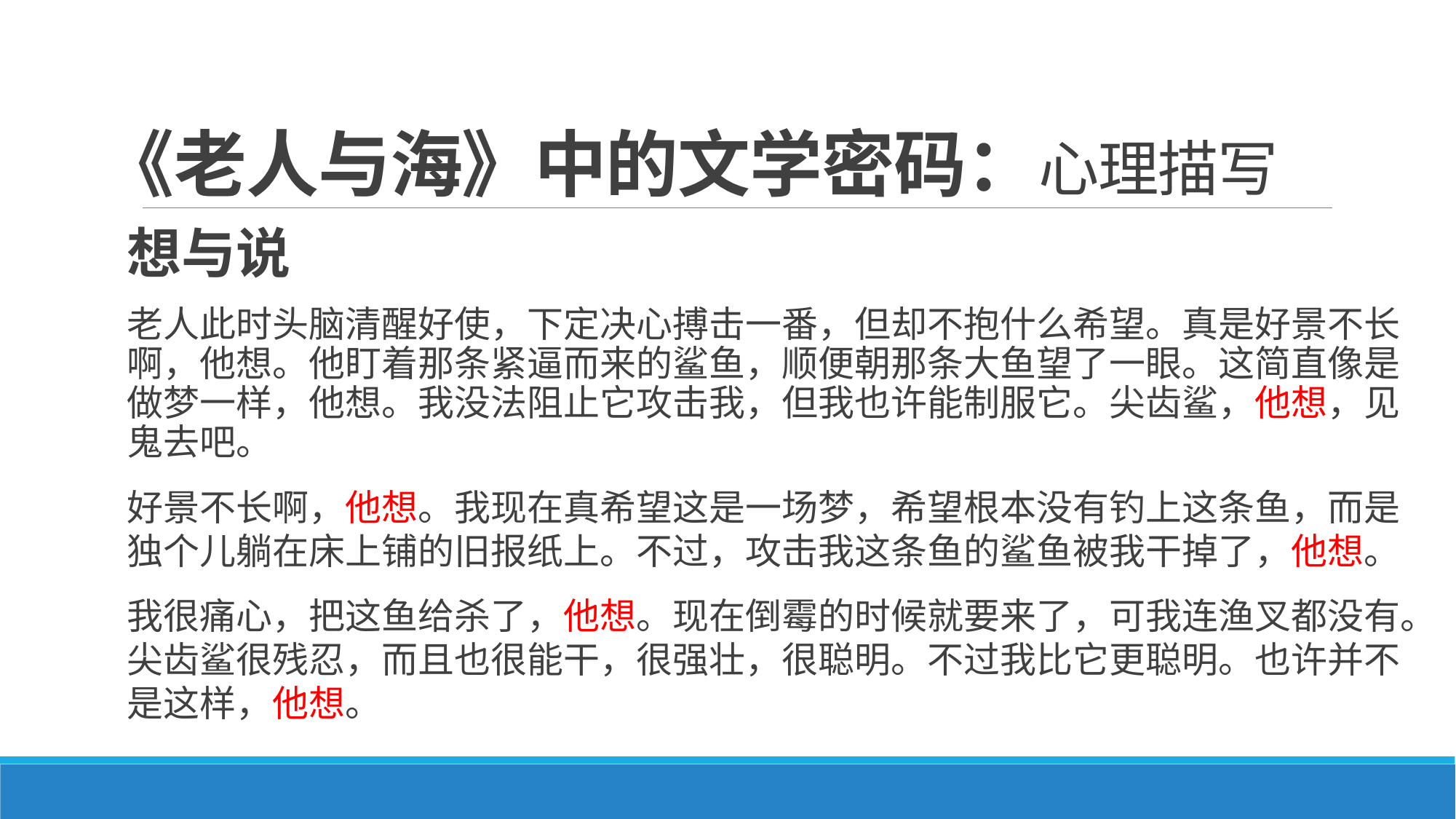

# 《老人与海》中的文学密码：心理描写
想与说
老人此时头脑清醒好使，下定决心搏击一番，但却不抱什么希望。真是好景不长啊，他想。他盯着那条紧逼而来的鲨鱼，顺便朝那条大鱼望了一眼。这简直像是做梦一样，他想。我没法阻止它攻击我，但我也许能制服它。尖齿鲨，他想，见鬼去吧。
好景不长啊，他想。我现在真希望这是一场梦，希望根本没有钓上这条鱼，而是独个儿躺在床上铺的旧报纸上。不过，攻击我这条鱼的鲨鱼被我干掉了，他想。
我很痛心，把这鱼给杀了，他想。现在倒霉的时候就要来了，可我连渔叉都没有。尖齿鲨很残忍，而且也很能干，很强壮，很聪明。不过我比它更聪明。也许并不是这样，他想。